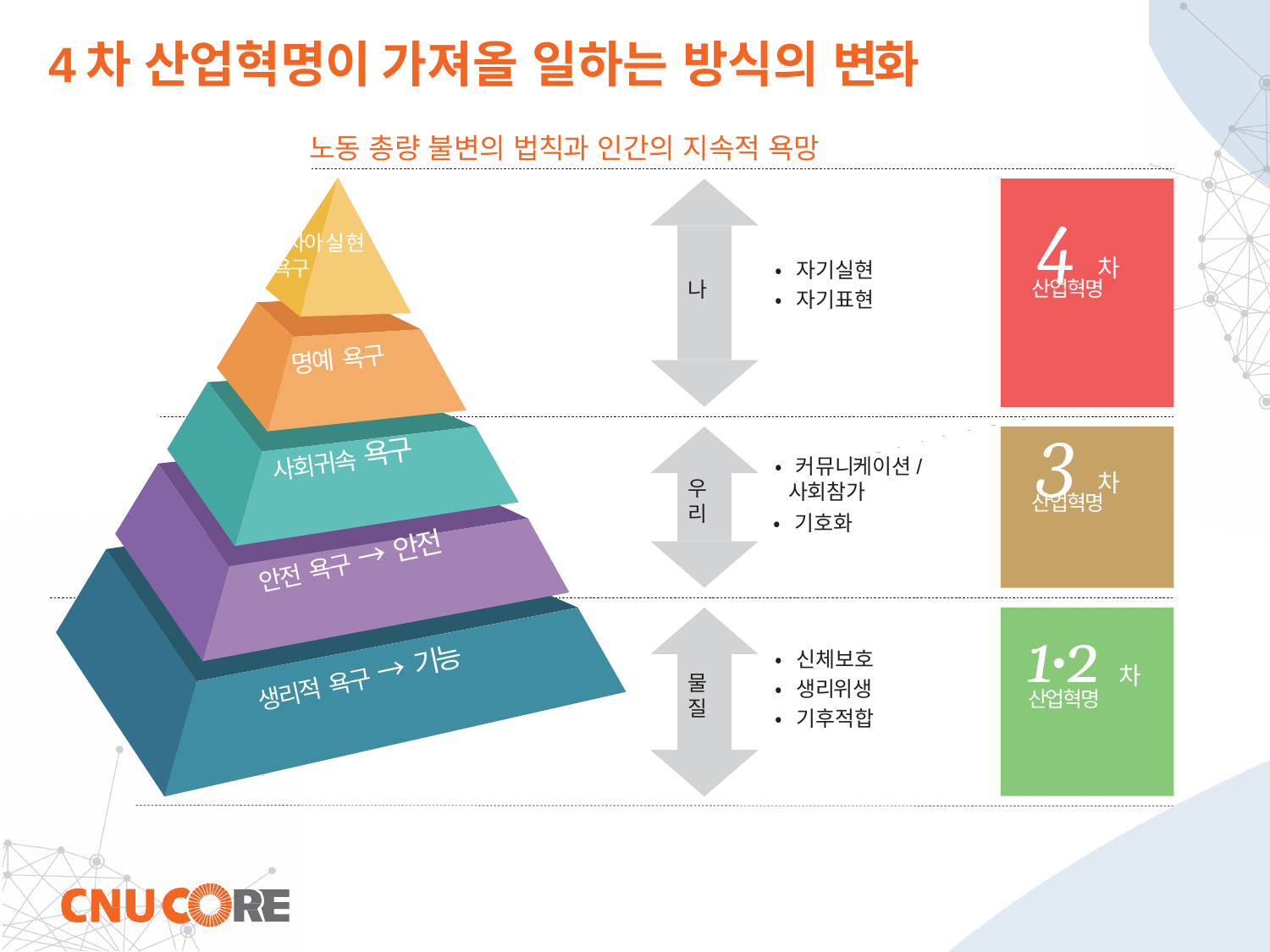

# 4차 산업혁명이 가져올 일하는 방식의 변화
노동 총량 불변의 법칙과 인간의 지속적 욕망

자아 실현 욕구
4차
산업혁명
•자기실현
•자기표현
나

명예 욕구

•커뮤니케이션/ 사회참가
•기호화
3차
산업혁명
사회귀속 욕구

우 리

안전 욕구 → 안전

•신체보호
•생리위생
•기후적합
1•2차
산업혁명
물 질
생리적 욕구 → 기능